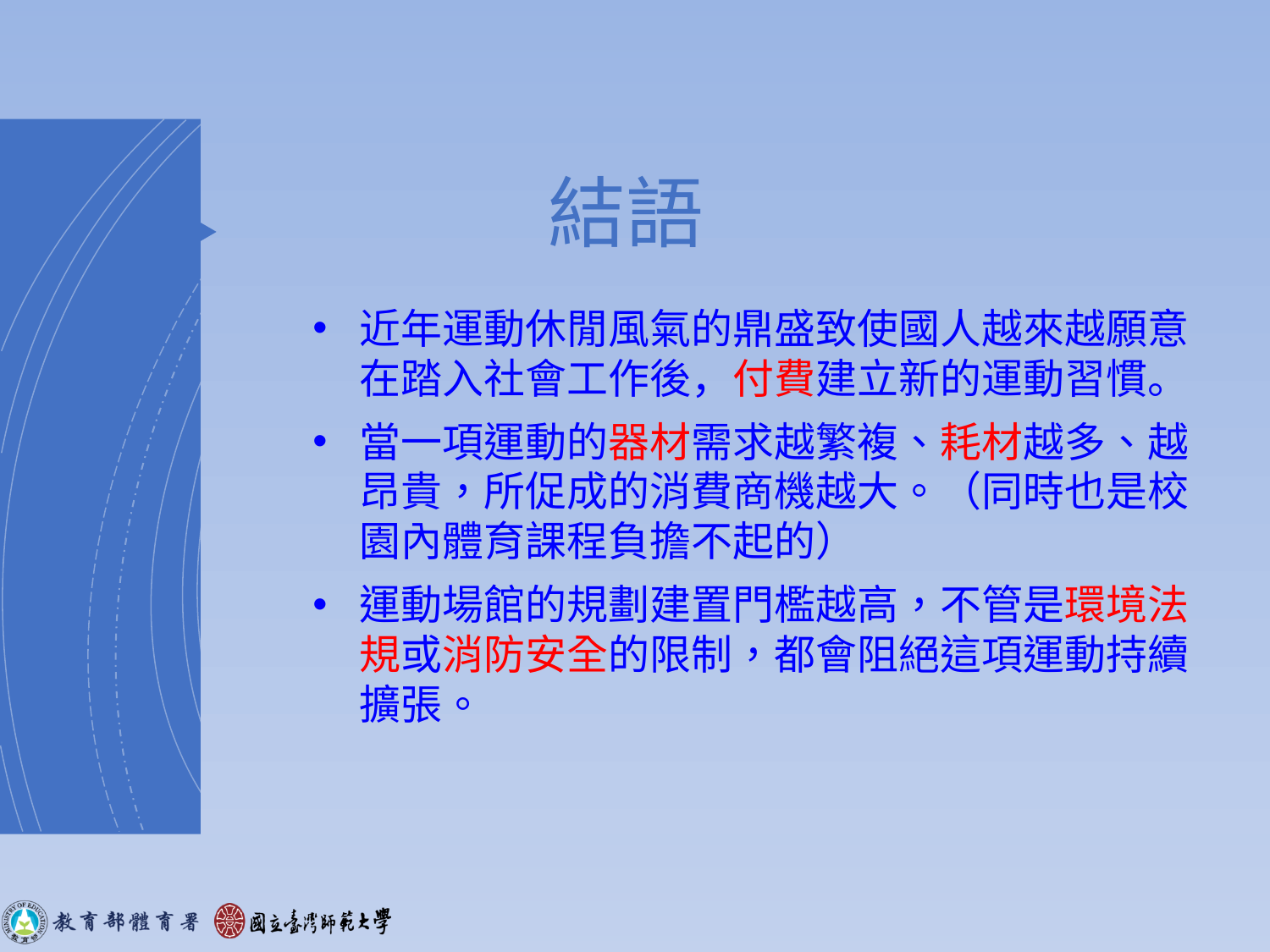

# 結語

近年運動休閒風氣的鼎盛致使國人越來越願意在踏入社會工作後，付費建立新的運動習慣。
當一項運動的器材需求越繁複、耗材越多、越昂貴，所促成的消費商機越大。（同時也是校園內體育課程負擔不起的）
運動場館的規劃建置門檻越高，不管是環境法規或消防安全的限制，都會阻絕這項運動持續擴張。